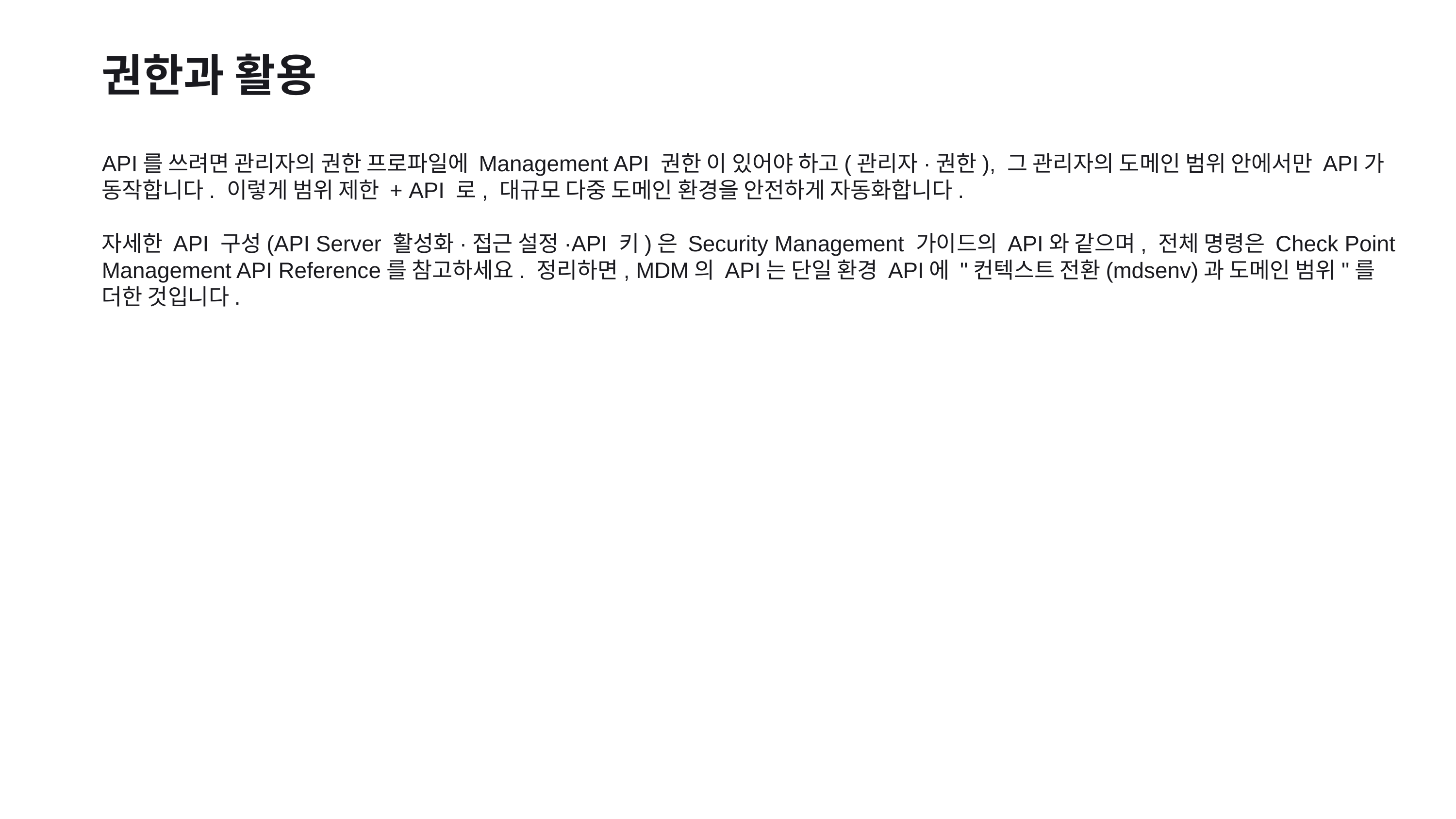

권한과 활용
API를 쓰려면 관리자의 권한 프로파일에 Management API 권한 이 있어야 하고(관리자·권한), 그 관리자의 도메인 범위 안에서만 API가 동작합니다. 이렇게 범위 제한 + API 로, 대규모 다중 도메인 환경을 안전하게 자동화합니다.

자세한 API 구성(API Server 활성화·접근 설정·API 키)은 Security Management 가이드의 API와 같으며, 전체 명령은 Check Point Management API Reference를 참고하세요. 정리하면, MDM의 API는 단일 환경 API에 "컨텍스트 전환(mdsenv)과 도메인 범위"를 더한 것입니다.